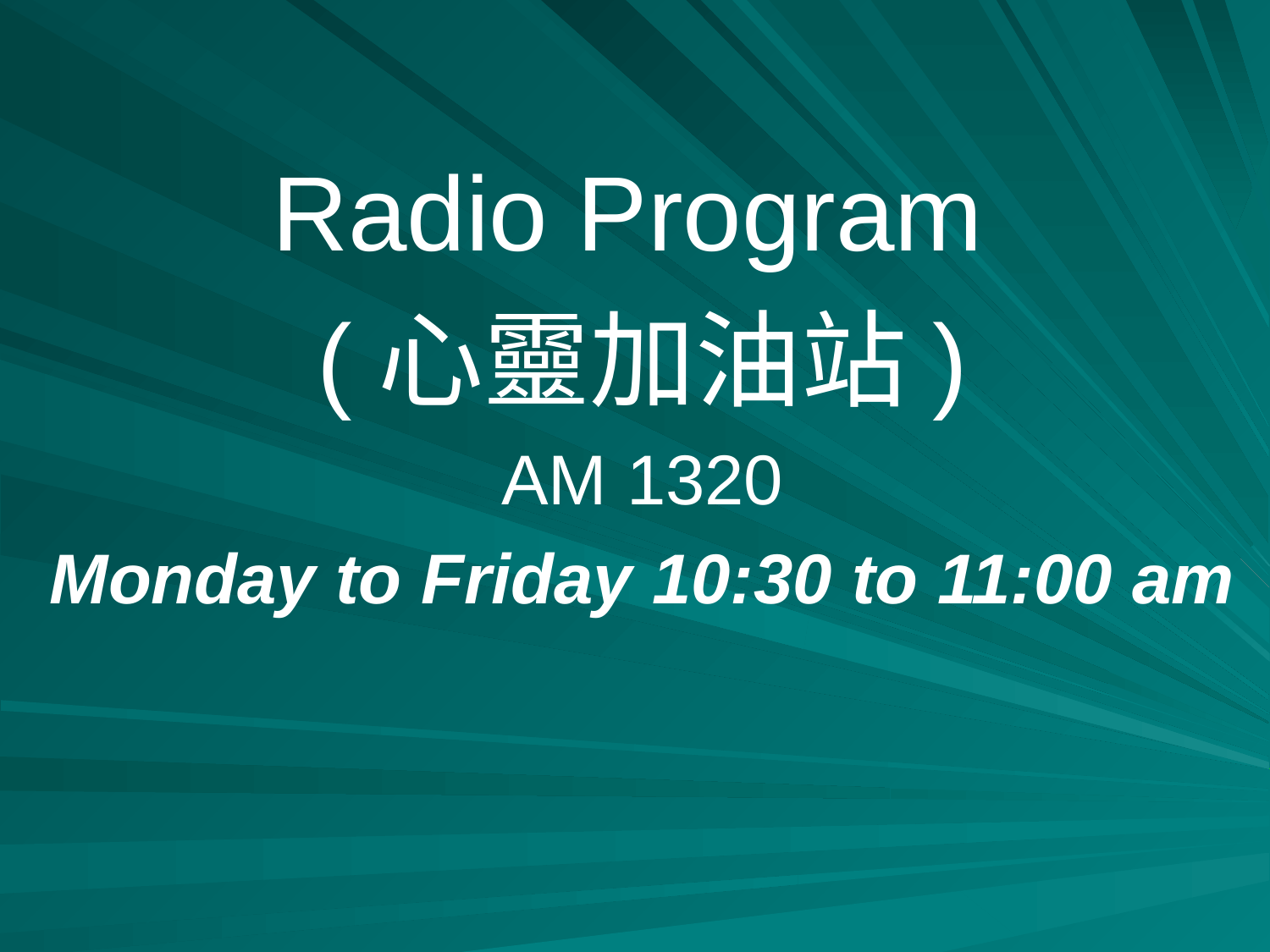

Radio Program
(心靈加油站)
AM 1320
Monday to Friday 10:30 to 11:00 am